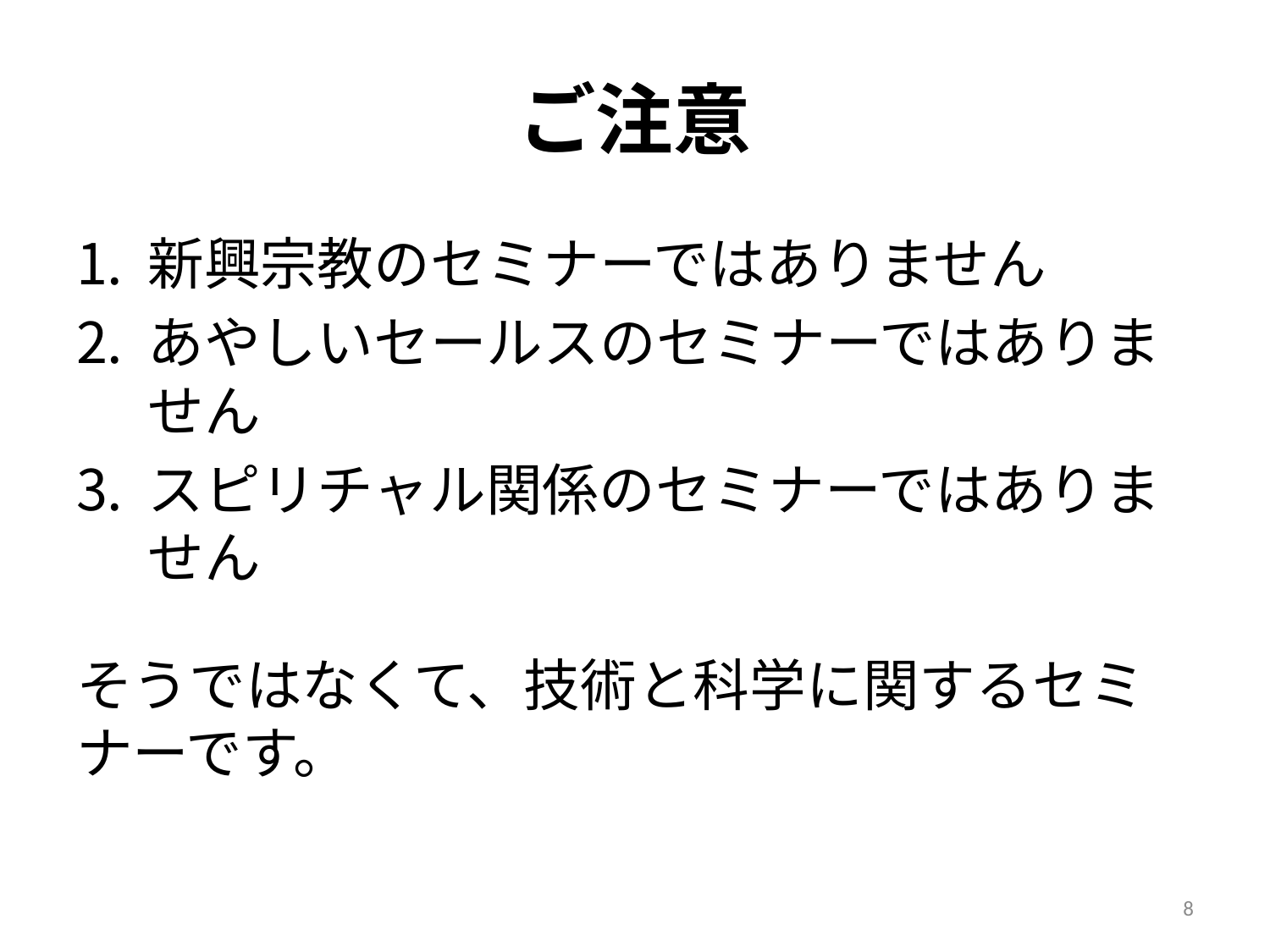

# ご注意
新興宗教のセミナーではありません
あやしいセールスのセミナーではありません
スピリチャル関係のセミナーではありません

そうではなくて、技術と科学に関するセミナーです。
8